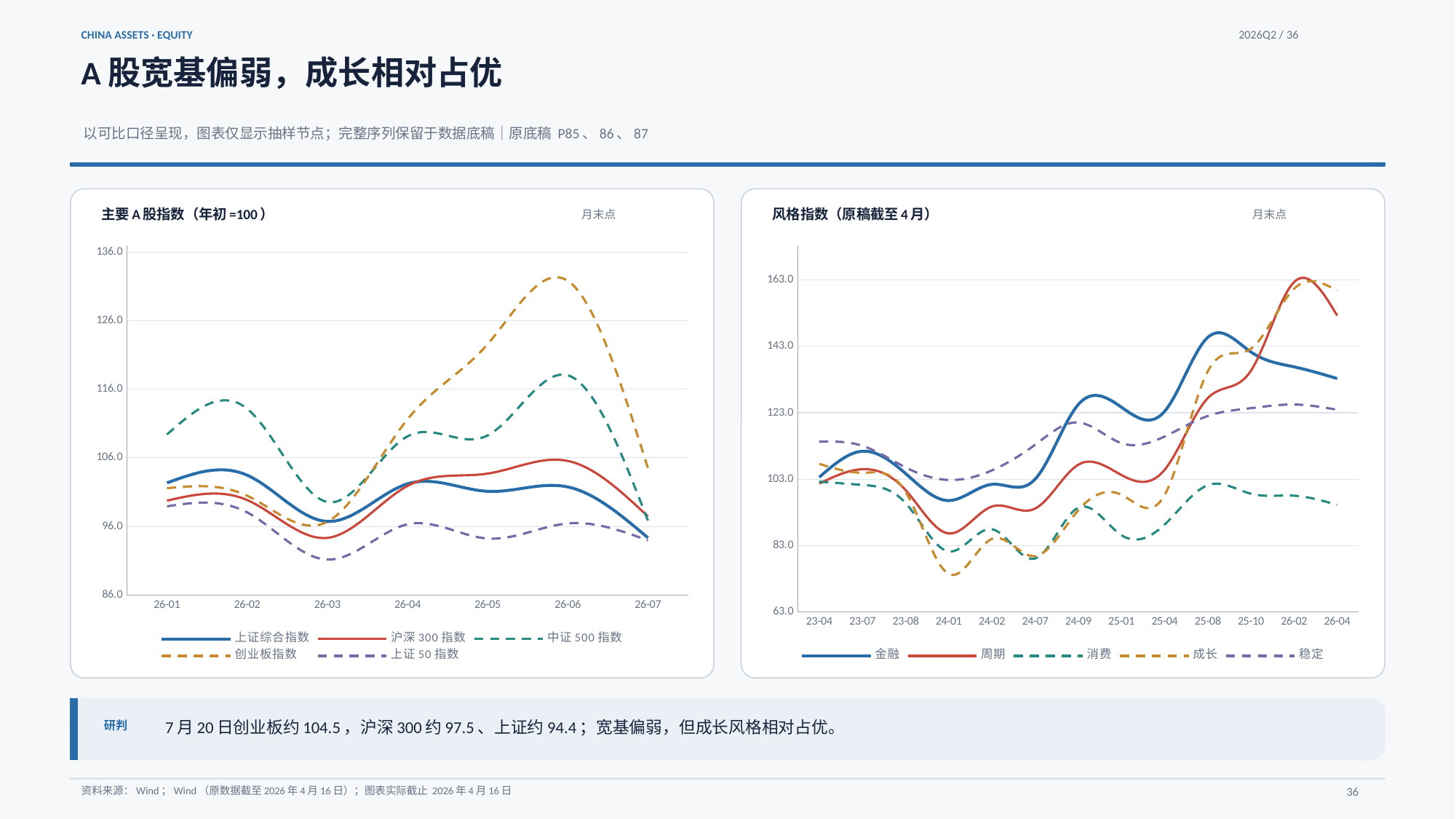

CHINA ASSETS · EQUITY
2026Q2 / 36
A股宽基偏弱，成长相对占优
以可比口径呈现，图表仅显示抽样节点；完整序列保留于数据底稿｜原底稿 P85、86、87

主要A股指数（年初=100）
风格指数（原稿截至4月）
月末点
月末点

### Chart

| Category |  |  |  |  |  |
|---|---|---|---|---|---|
| 26-01 | 102.35 | 99.76 | 109.4 | 101.57 | 98.93 |
| 26-02 | 103.47 | 99.85 | 113.16 | 100.48 | 98.05 |
| 26-03 | 96.73 | 94.33 | 99.56 | 96.67 | 91.17 |
| 26-04 | 102.21 | 101.9 | 109.13 | 111.61 | 96.31 |
| 26-05 | 101.12 | 103.7 | 109.26 | 122.56 | 94.24 |
| 26-06 | 101.76 | 105.55 | 118.04 | 131.81 | 96.44 |
| 26-07 | 94.35 | 97.47 | 96.86 | 104.51 | 93.97 |

### Chart

| Category |  |  |  |  |  |
|---|---|---|---|---|---|
| 23-04 | 103.57307974715413 | 101.65704749092284 | 102.24424871778821 | 107.6038386426281 | 114.28216074056999 |
| 23-07 | 111.39933741380185 | 105.99481160389699 | 101.25771896455947 | 104.92608440286027 | 113.0491972831275 |
| 23-08 | 104.6924132455253 | 99.71165084804392 | 95.80607299932323 | 99.19824090785978 | 106.53090487626466 |
| 24-01 | 96.54827057183903 | 86.63658430129055 | 81.23213713403932 | 74.42092072101137 | 102.74999320882492 |
| 24-02 | 101.43287010340464 | 94.75442707931204 | 87.9116082332078 | 85.00493298151035 | 105.63857065387428 |
| 24-07 | 102.97033391506704 | 94.1223726366527 | 79.10847212499203 | 79.81305772157064 | 113.36616707095098 |
| 24-09 | 125.45242576431302 | 107.33075646727089 | 94.39086735499176 | 93.60045833456253 | 120.08186836791441 |
| 25-01 | 124.69344272035528 | 104.25249681984573 | 86.13918154092693 | 98.29313894391476 | 113.85474934528015 |
| 25-04 | 123.38664045373515 | 105.77897561946857 | 89.27561507167053 | 98.14811835397138 | 115.83937814972153 |
| 25-08 | 145.68530356152328 | 127.38608120692143 | 101.16075888858903 | 135.42709564346404 | 122.02461926661316 |
| 25-10 | 141.32541847334153 | 135.62661244027075 | 98.60569020906094 | 142.2630606970197 | 124.38739678671757 |
| 26-02 | 136.83198511326418 | 162.346686002262 | 98.01142360120325 | 160.32115728982538 | 125.49057737059749 |
| 26-04 | 133.31231657612528 | 152.288800830305 | 95.21940398245883 | 159.78862936634772 | 123.913922109751 |

7月20日创业板约104.5，沪深300约97.5、上证约94.4；宽基偏弱，但成长风格相对占优。
研判

资料来源：Wind；Wind（原数据截至2026年4月16日）；图表实际截止 2026年4月16日
36